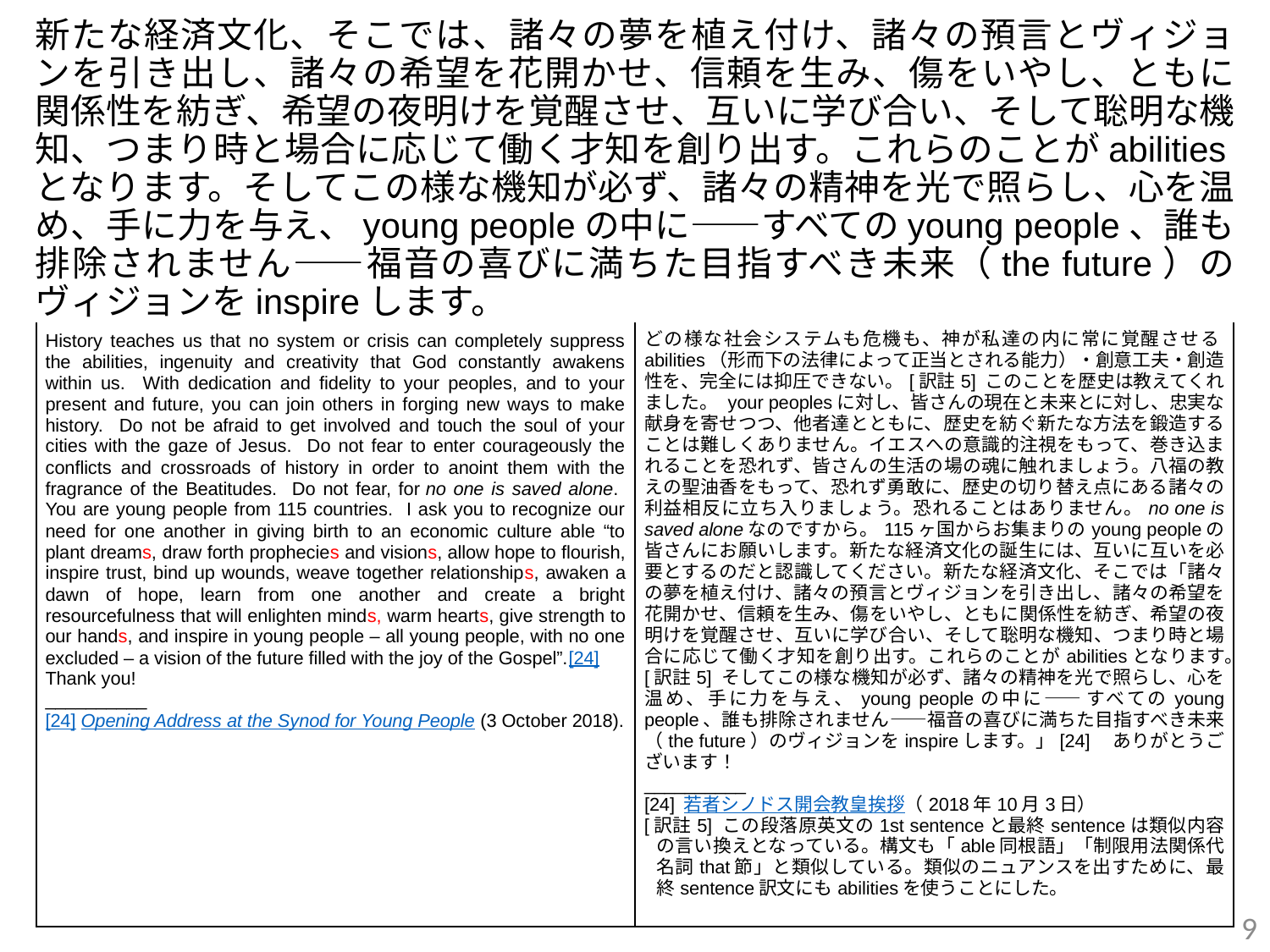

# 新たな経済文化、そこでは、諸々の夢を植え付け、諸々の預言とヴィジョンを引き出し、諸々の希望を花開かせ、信頼を生み、傷をいやし、ともに関係性を紡ぎ、希望の夜明けを覚醒させ、互いに学び合い、そして聡明な機知、つまり時と場合に応じて働く才知を創り出す。これらのことがabilitiesとなります。そしてこの様な機知が必ず、諸々の精神を光で照らし、心を温め、手に力を与え、young peopleの中に——すべてのyoung people、誰も排除されません——福音の喜びに満ちた目指すべき未来（the future）のヴィジョンをinspireします。
| History teaches us that no system or crisis can completely suppress the abilities, ingenuity and creativity that God constantly awakens within us. With dedication and fidelity to your peoples, and to your present and future, you can join others in forging new ways to make history. Do not be afraid to get involved and touch the soul of your cities with the gaze of Jesus. Do not fear to enter courageously the conflicts and crossroads of history in order to anoint them with the fragrance of the Beatitudes. Do not fear, for no one is saved alone. You are young people from 115 countries. I ask you to recognize our need for one another in giving birth to an economic culture able “to plant dreams, draw forth prophecies and visions, allow hope to flourish, inspire trust, bind up wounds, weave together relationships, awaken a dawn of hope, learn from one another and create a bright resourcefulness that will enlighten minds, warm hearts, give strength to our hands, and inspire in young people – all young people, with no one excluded – a vision of the future filled with the joy of the Gospel”.[24] Thank you! \_\_\_\_\_\_\_\_\_\_ [24] Opening Address at the Synod for Young People (3 October 2018). | どの様な社会システムも危機も、神が私達の内に常に覚醒させるabilities（形而下の法律によって正当とされる能力）・創意工夫・創造性を、完全には抑圧できない。[訳註5] このことを歴史は教えてくれました。 your peoplesに対し、皆さんの現在と未来とに対し、忠実な献身を寄せつつ、他者達とともに、歴史を紡ぐ新たな方法を鍛造することは難しくありません。イエスへの意識的注視をもって、巻き込まれることを恐れず、皆さんの生活の場の魂に触れましょう。八福の教えの聖油香をもって、恐れず勇敢に、歴史の切り替え点にある諸々の利益相反に立ち入りましょう。恐れることはありません。no one is saved aloneなのですから。115ヶ国からお集まりのyoung peopleの皆さんにお願いします。新たな経済文化の誕生には、互いに互いを必要とするのだと認識してください。新たな経済文化、そこでは「諸々の夢を植え付け、諸々の預言とヴィジョンを引き出し、諸々の希望を花開かせ、信頼を生み、傷をいやし、ともに関係性を紡ぎ、希望の夜明けを覚醒させ、互いに学び合い、そして聡明な機知、つまり時と場合に応じて働く才知を創り出す。これらのことがabilitiesとなります。[訳註5] そしてこの様な機知が必ず、諸々の精神を光で照らし、心を温め、手に力を与え、young peopleの中に——すべてのyoung people、誰も排除されません——福音の喜びに満ちた目指すべき未来（the future）のヴィジョンをinspireします。」[24]　ありがとうございます！ \_\_\_\_\_\_\_\_\_\_ [24] 若者シノドス開会教皇挨拶（2018年10月3日） [訳註5] この段落原英文の1st sentenceと最終sentenceは類似内容の言い換えとなっている。構文も「able同根語」「制限用法関係代名詞that節」と類似している。類似のニュアンスを出すために、最終sentence訳文にもabilitiesを使うことにした。 |
| --- | --- |
9